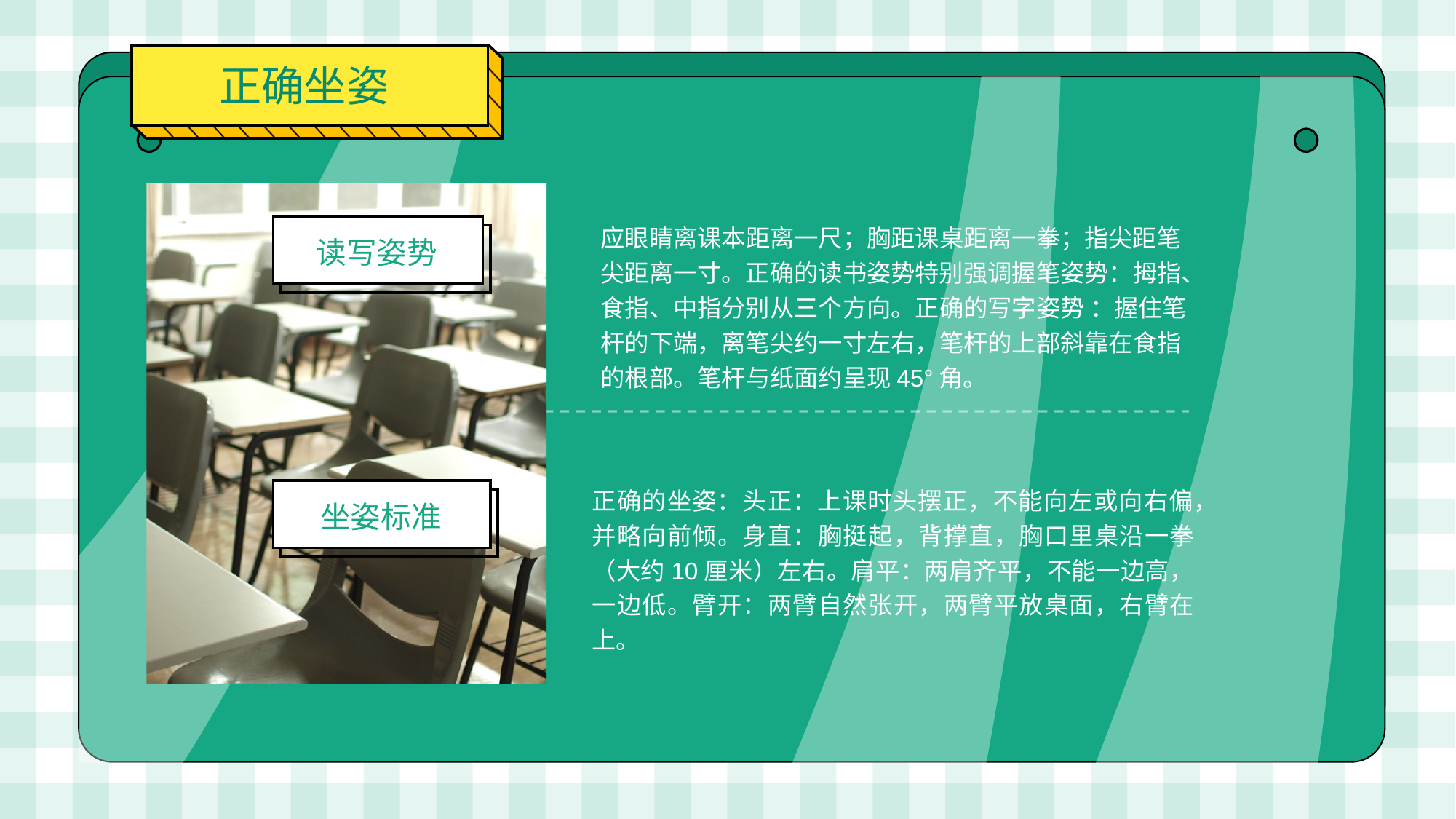

正确坐姿

应眼睛离课本距离一尺；胸距课桌距离一拳；指尖距笔尖距离一寸。正确的读书姿势特别强调握笔姿势：拇指、食指、中指分别从三个方向。正确的写字姿势 ：握住笔杆的下端，离笔尖约一寸左右，笔杆的上部斜靠在食指的根部。笔杆与纸面约呈现45°角。

读写姿势
正确的坐姿：头正：上课时头摆正，不能向左或向右偏，并略向前倾。身直：胸挺起，背撑直，胸口里桌沿一拳（大约10厘米）左右。肩平：两肩齐平，不能一边高，一边低。臂开：两臂自然张开，两臂平放桌面，右臂在上。

坐姿标准